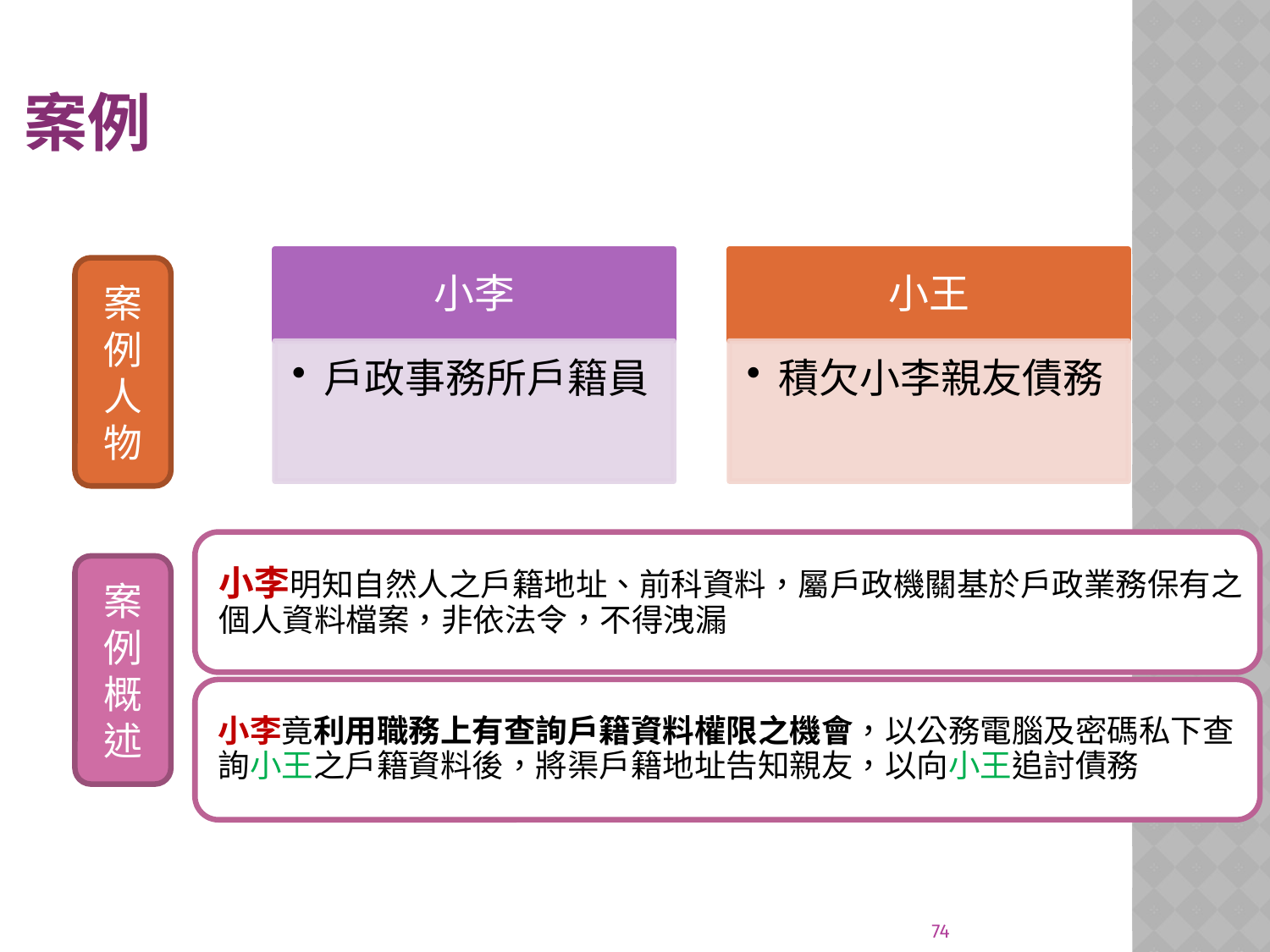

# 案例
小李
戶政事務所戶籍員
小王
積欠小李親友債務
案例人物
小李明知自然人之戶籍地址、前科資料，屬戶政機關基於戶政業務保有之個人資料檔案，非依法令，不得洩漏
小李竟利用職務上有查詢戶籍資料權限之機會，以公務電腦及密碼私下查詢小王之戶籍資料後，將渠戶籍地址告知親友，以向小王追討債務
案例概述
74